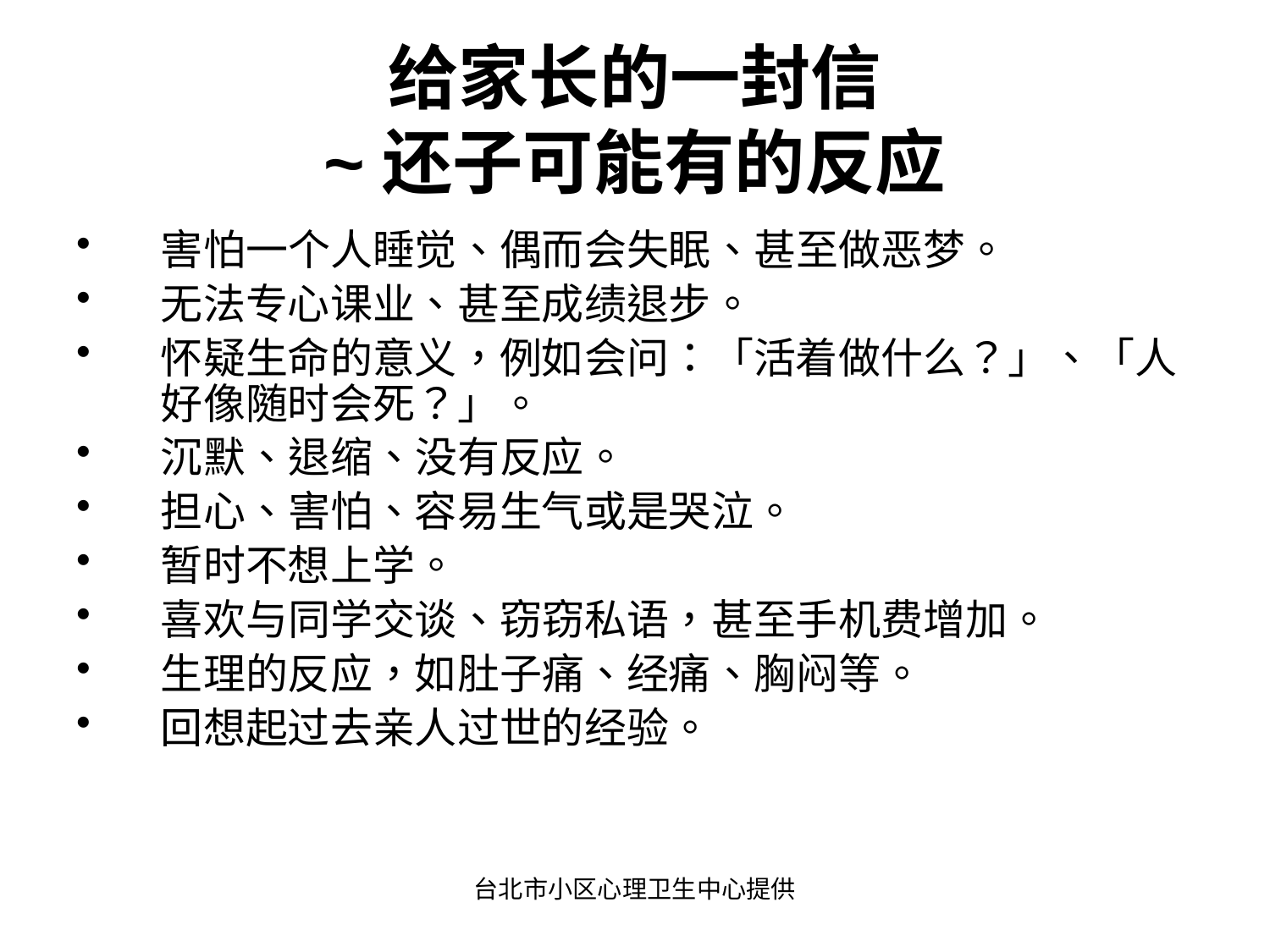

# 给家长的一封信 ~还子可能有的反应
害怕一个人睡觉、偶而会失眠、甚至做恶梦。
无法专心课业、甚至成绩退步。
怀疑生命的意义，例如会问：「活着做什么？」、「人好像随时会死？」。
沉默、退缩、没有反应。
担心、害怕、容易生气或是哭泣。
暂时不想上学。
喜欢与同学交谈、窃窃私语，甚至手机费增加。
生理的反应，如肚子痛、经痛、胸闷等。
回想起过去亲人过世的经验。
台北市小区心理卫生中心提供